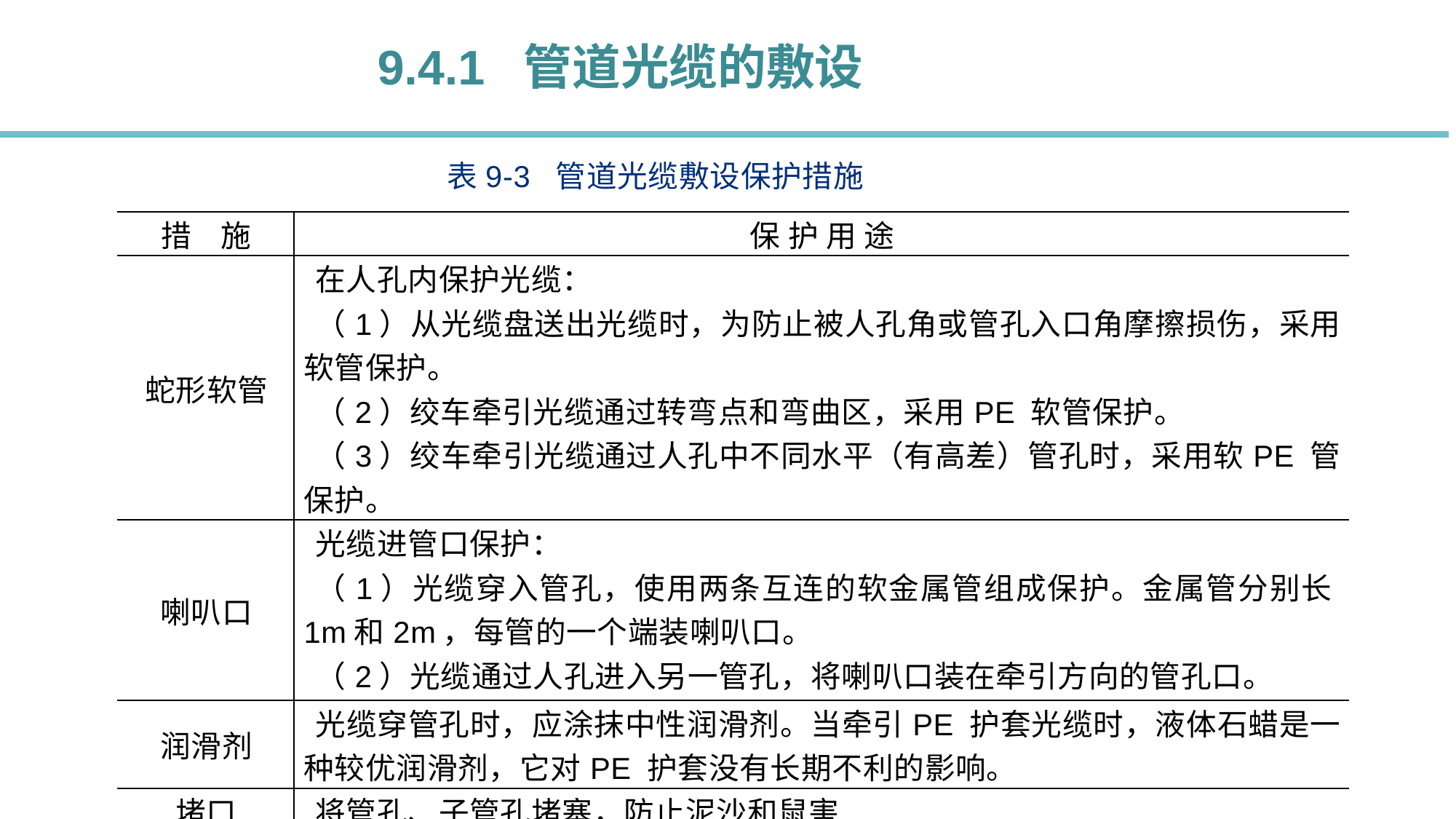

9.4.1  管道光缆的敷设
表9-3  管道光缆敷设保护措施
| 措 施 | 保 护 用 途 |
| --- | --- |
| 蛇形软管 | 在人孔内保护光缆： （1）从光缆盘送出光缆时，为防止被人孔角或管孔入口角摩擦损伤，采用软管保护。 （2）绞车牵引光缆通过转弯点和弯曲区，采用PE 软管保护。 （3）绞车牵引光缆通过人孔中不同水平（有高差）管孔时，采用软PE 管保护。 |
| 喇叭口 | 光缆进管口保护： （1）光缆穿入管孔，使用两条互连的软金属管组成保护。金属管分别长1m和2m，每管的一个端装喇叭口。 （2）光缆通过人孔进入另一管孔，将喇叭口装在牵引方向的管孔口。 |
| 润滑剂 | 光缆穿管孔时，应涂抹中性润滑剂。当牵引PE 护套光缆时，液体石蜡是一种较优润滑剂，它对PE 护套没有长期不利的影响。 |
| 堵口 | 将管孔、子管孔堵塞，防止泥沙和鼠害 |